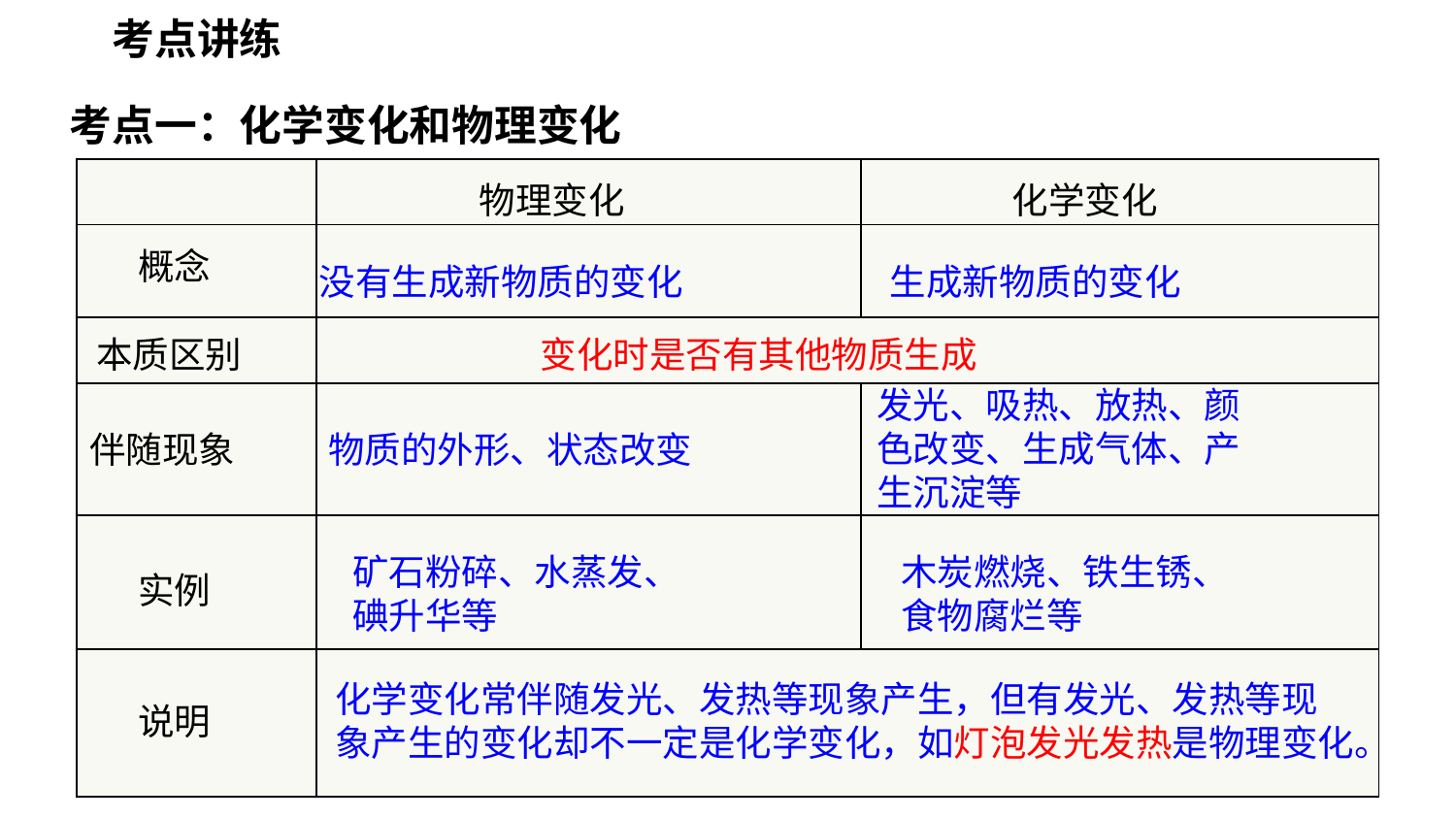

考点讲练
考点一：化学变化和物理变化
|  |  |  |
| --- | --- | --- |
|  |  |  |
|  |  |  |
|  |  |  |
|  |  |  |
|  |  |  |
化学变化
物理变化
概念
没有生成新物质的变化
生成新物质的变化
本质区别
变化时是否有其他物质生成
发光、吸热、放热、颜
色改变、生成气体、产
生沉淀等

伴随现象
物质的外形、状态改变
矿石粉碎、水蒸发、
碘升华等
木炭燃烧、铁生锈、
食物腐烂等
实例
化学变化常伴随发光、发热等现象产生，但有发光、发热等现
象产生的变化却不一定是化学变化，如灯泡发光发热是物理变化。
说明